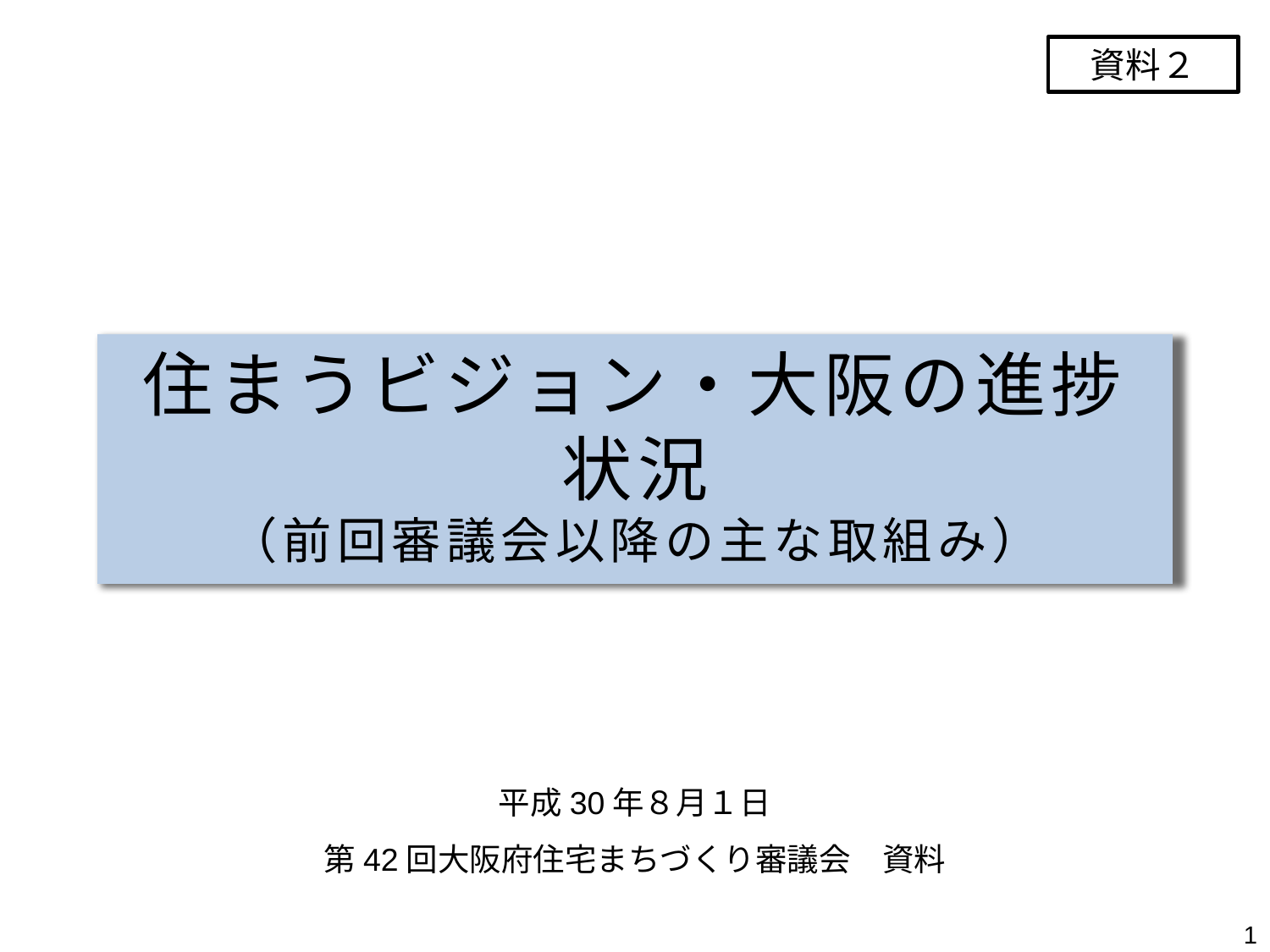

資料２
住まうビジョン・大阪の進捗状況
（前回審議会以降の主な取組み）

平成30年８月１日
第42回大阪府住宅まちづくり審議会　資料
1